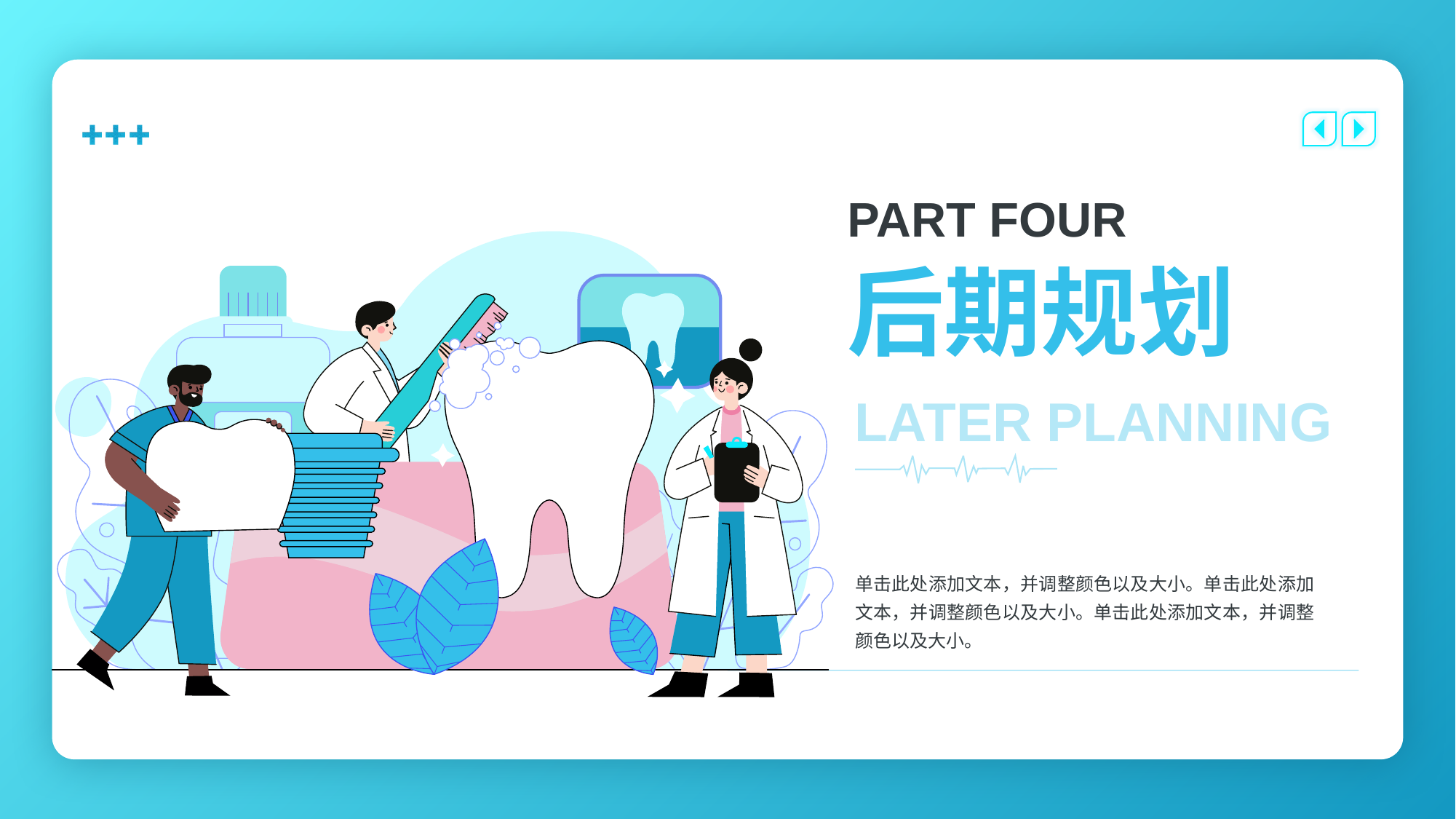

PART FOUR
后期规划
LATER PLANNING

单击此处添加文本，并调整颜色以及大小。单击此处添加文本，并调整颜色以及大小。单击此处添加文本，并调整颜色以及大小。